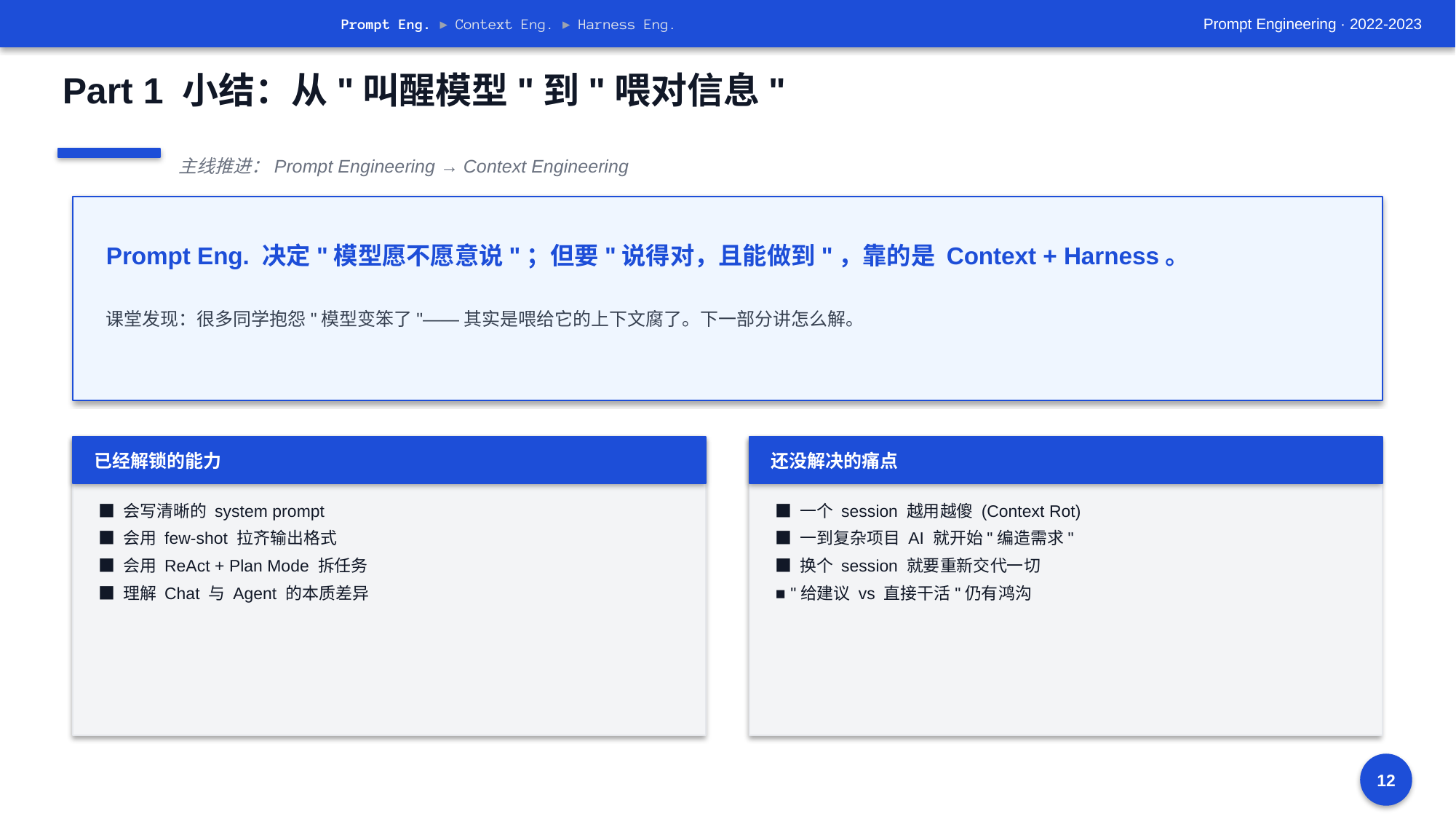

Prompt Eng.  ▸  Context Eng.  ▸  Harness Eng.
Prompt Engineering · 2022-2023
Part 1 小结：从"叫醒模型"到"喂对信息"
主线推进：Prompt Engineering → Context Engineering

Prompt Eng. 决定"模型愿不愿意说"；但要"说得对，且能做到"，靠的是 Context + Harness。
课堂发现：很多同学抱怨"模型变笨了"——其实是喂给它的上下文腐了。下一部分讲怎么解。

已经解锁的能力

还没解决的痛点
■ 会写清晰的 system prompt
■ 会用 few-shot 拉齐输出格式
■ 会用 ReAct + Plan Mode 拆任务
■ 理解 Chat 与 Agent 的本质差异
■ 一个 session 越用越傻 (Context Rot)
■ 一到复杂项目 AI 就开始"编造需求"
■ 换个 session 就要重新交代一切
■ "给建议 vs 直接干活"仍有鸿沟

12